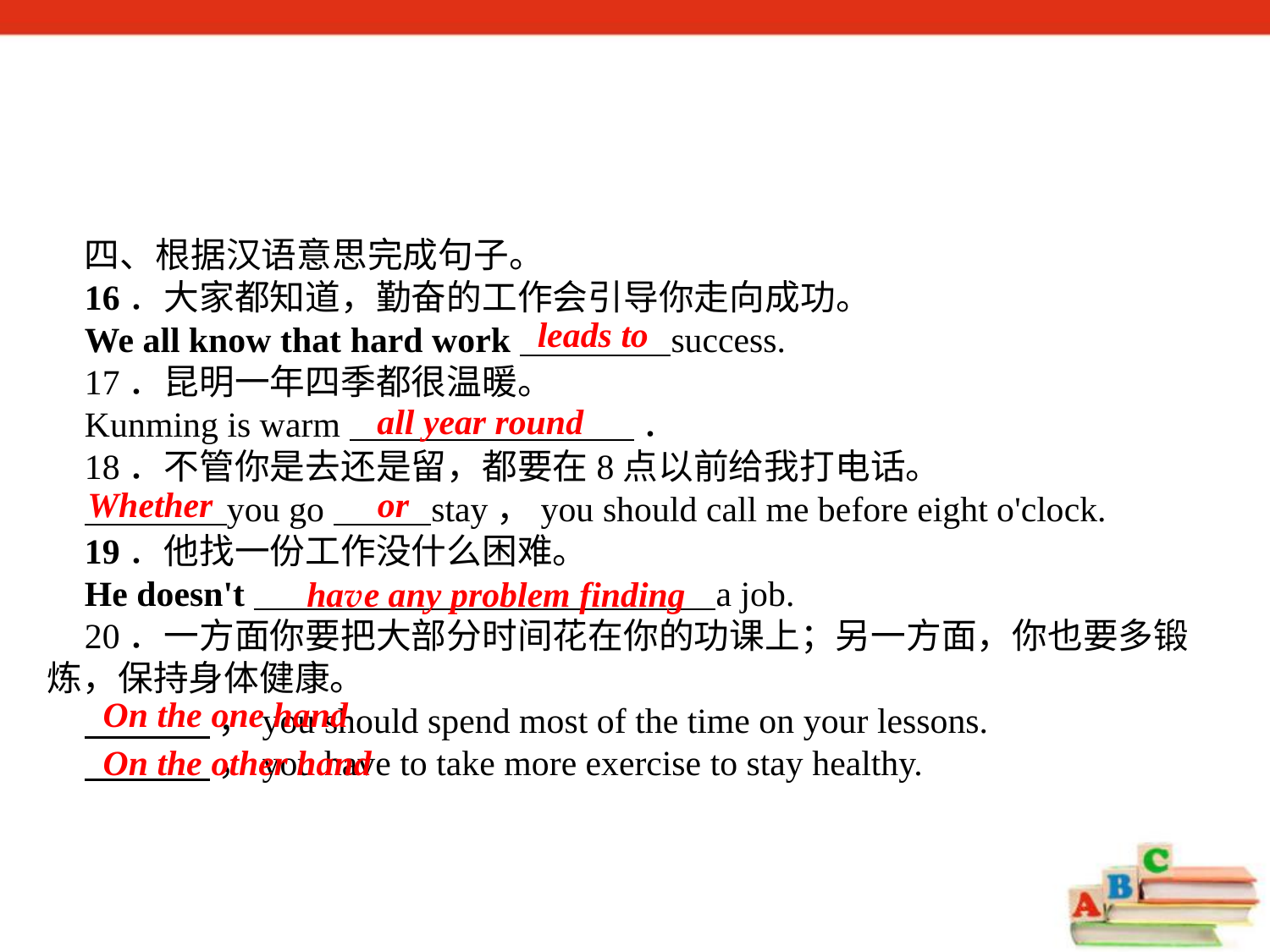

四、根据汉语意思完成句子。
16．大家都知道，勤奋的工作会引导你走向成功。
We all know that hard work                  success.
17．昆明一年四季都很温暖。
Kunming is warm                                 ．
18．不管你是去还是留，都要在8点以前给我打电话。
                you go            stay，you should call me before eight o'clock.
19．他找一份工作没什么困难。
He doesn't                                                     a job.
20．一方面你要把大部分时间花在你的功课上；另一方面，你也要多锻炼，保持身体健康。
                ，you should spend most of the time on your lessons.
                ，you have to take more exercise to stay healthy.
leads to
all year round
Whether
or
have any problem finding
On the one hand
On the other hand